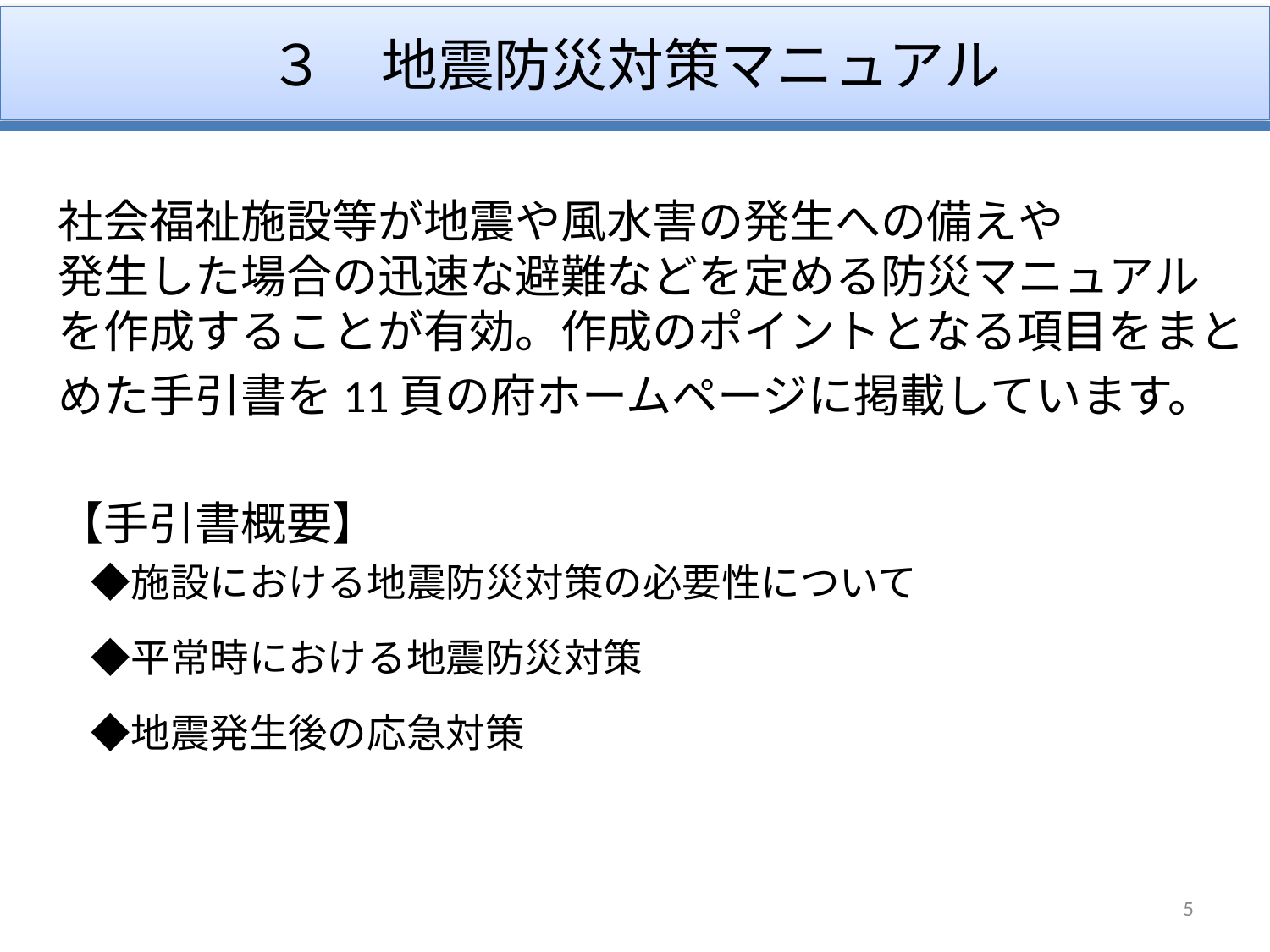

# ３　地震防災対策マニュアル
　社会福祉施設等が地震や風水害の発生への備えや
　発生した場合の迅速な避難などを定める防災マニュアル
　を作成することが有効。作成のポイントとなる項目をまと
　めた手引書を11頁の府ホームページに掲載しています。

　【手引書概要】
　　◆施設における地震防災対策の必要性について

　　◆平常時における地震防災対策

　　◆地震発生後の応急対策

5